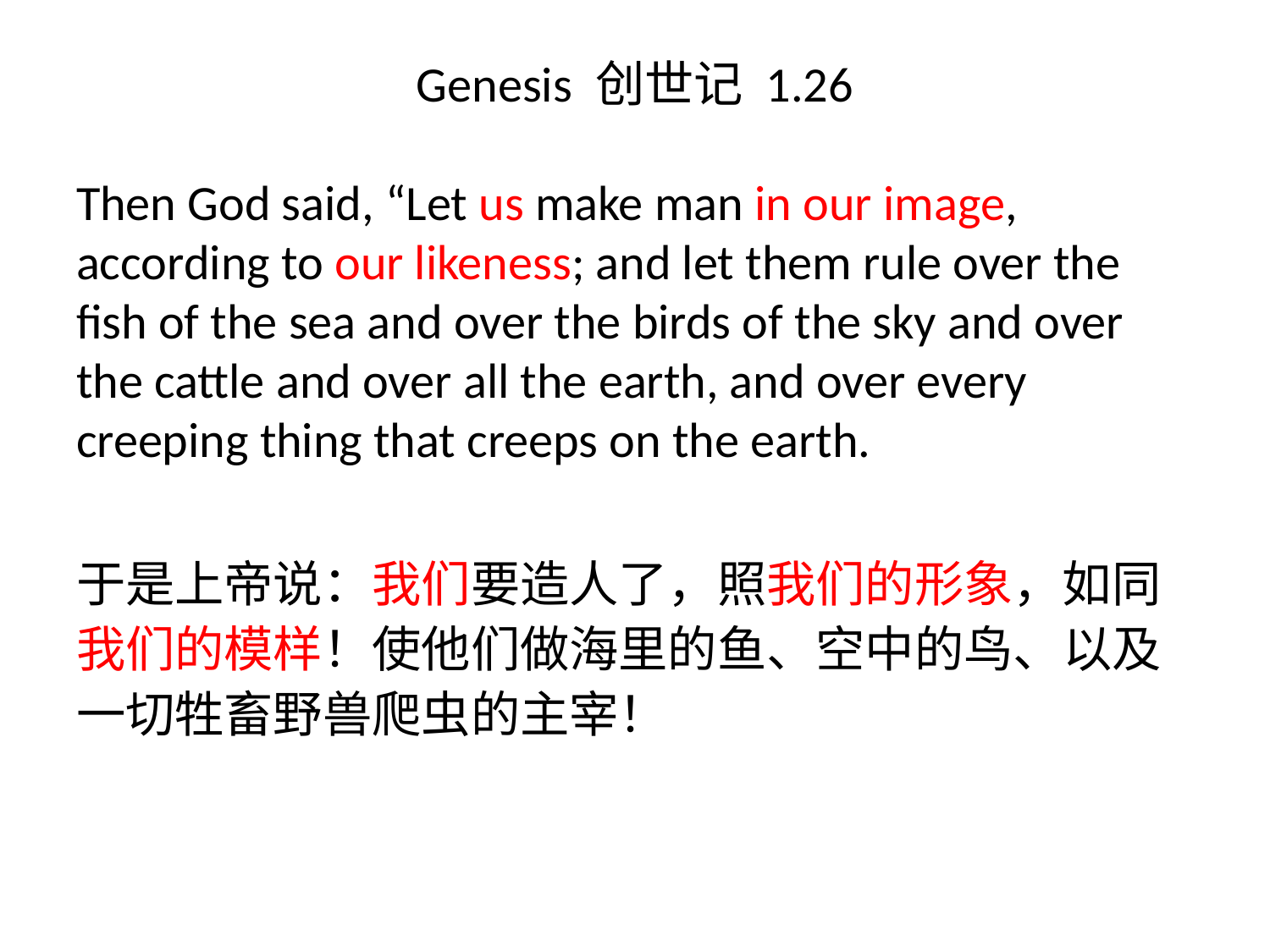

# Genesis 创世记 1.26
Then God said, “Let us make man in our image, according to our likeness; and let them rule over the fish of the sea and over the birds of the sky and over the cattle and over all the earth, and over every creeping thing that creeps on the earth.

于是上帝说：我们要造人了，照我们的形象，如同我们的模样！使他们做海里的鱼、空中的鸟、以及一切牲畜野兽爬虫的主宰！